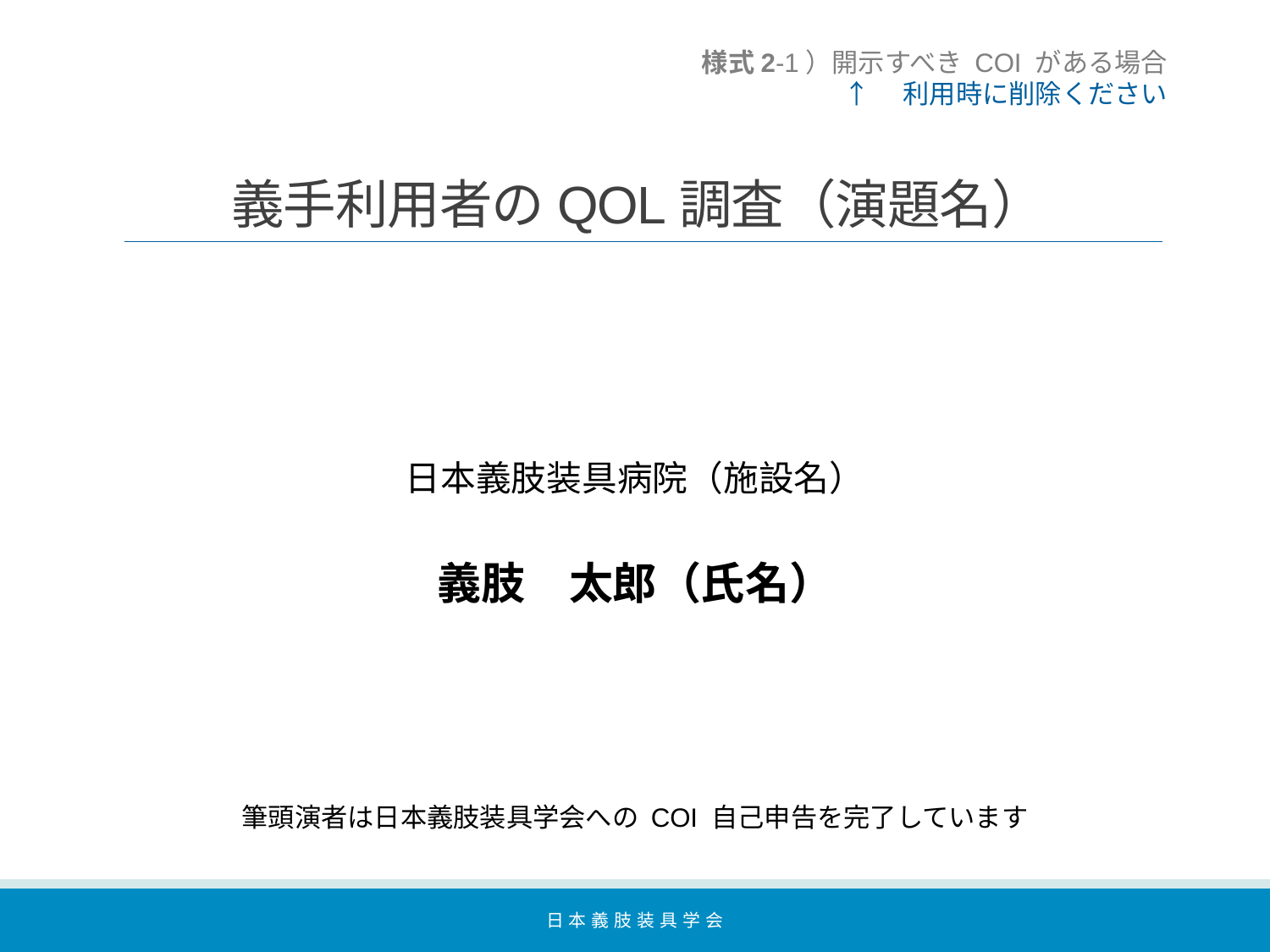

様式2-1）開示すべき COI がある場合
↑　利用時に削除ください
# 義手利用者のQOL調査（演題名）
日本義肢装具病院（施設名）
義肢　太郎（氏名）
筆頭演者は日本義肢装具学会への COI 自己申告を完了しています